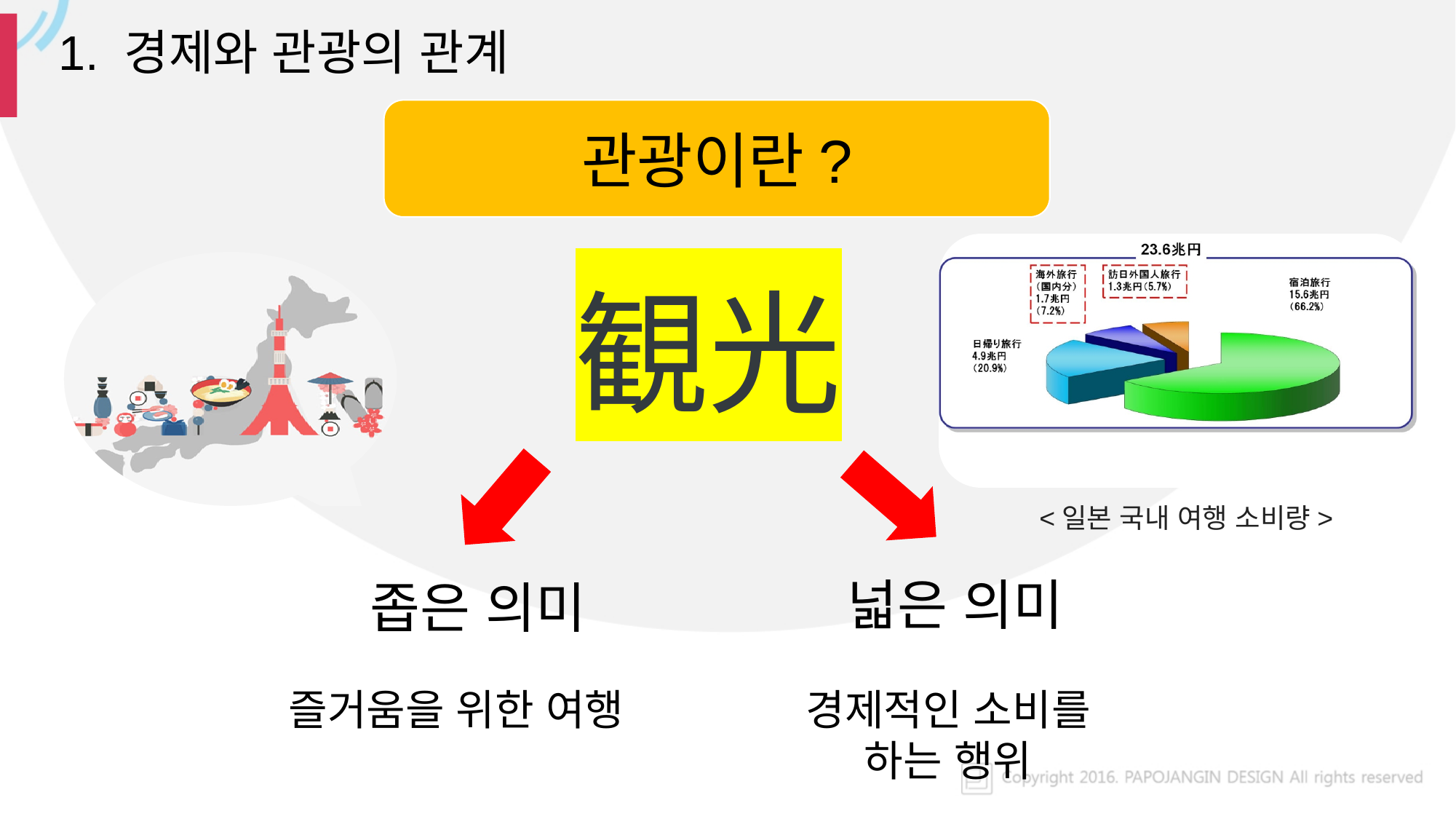

1. 경제와 관광의 관계

관광이란?

観光

<일본 국내 여행 소비량>
넓은 의미
좁은 의미
즐거움을 위한 여행
경제적인 소비를 하는 행위